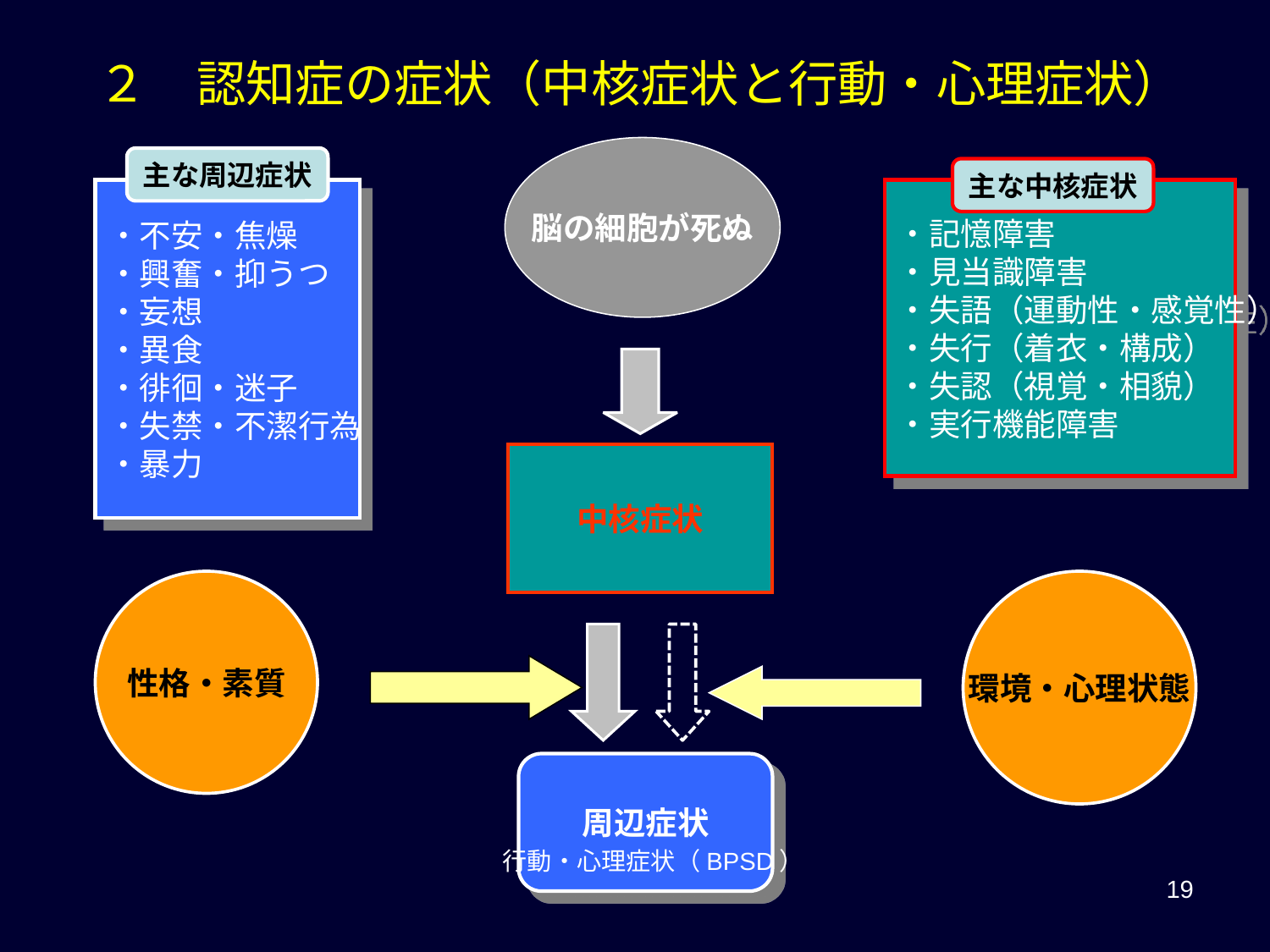

２　認知症の症状（中核症状と行動・心理症状）
脳の細胞が死ぬ
主な周辺症状
主な中核症状
・不安・焦燥
・興奮・抑うつ
・妄想
・異食
・徘徊・迷子
・失禁・不潔行為
・暴力
・記憶障害
・見当識障害
・失語（運動性・感覚性）
・失行（着衣・構成）
・失認（視覚・相貌）
・実行機能障害

中核症状
性格・素質
環境・心理状態

周辺症状
行動・心理症状（BPSD）
19